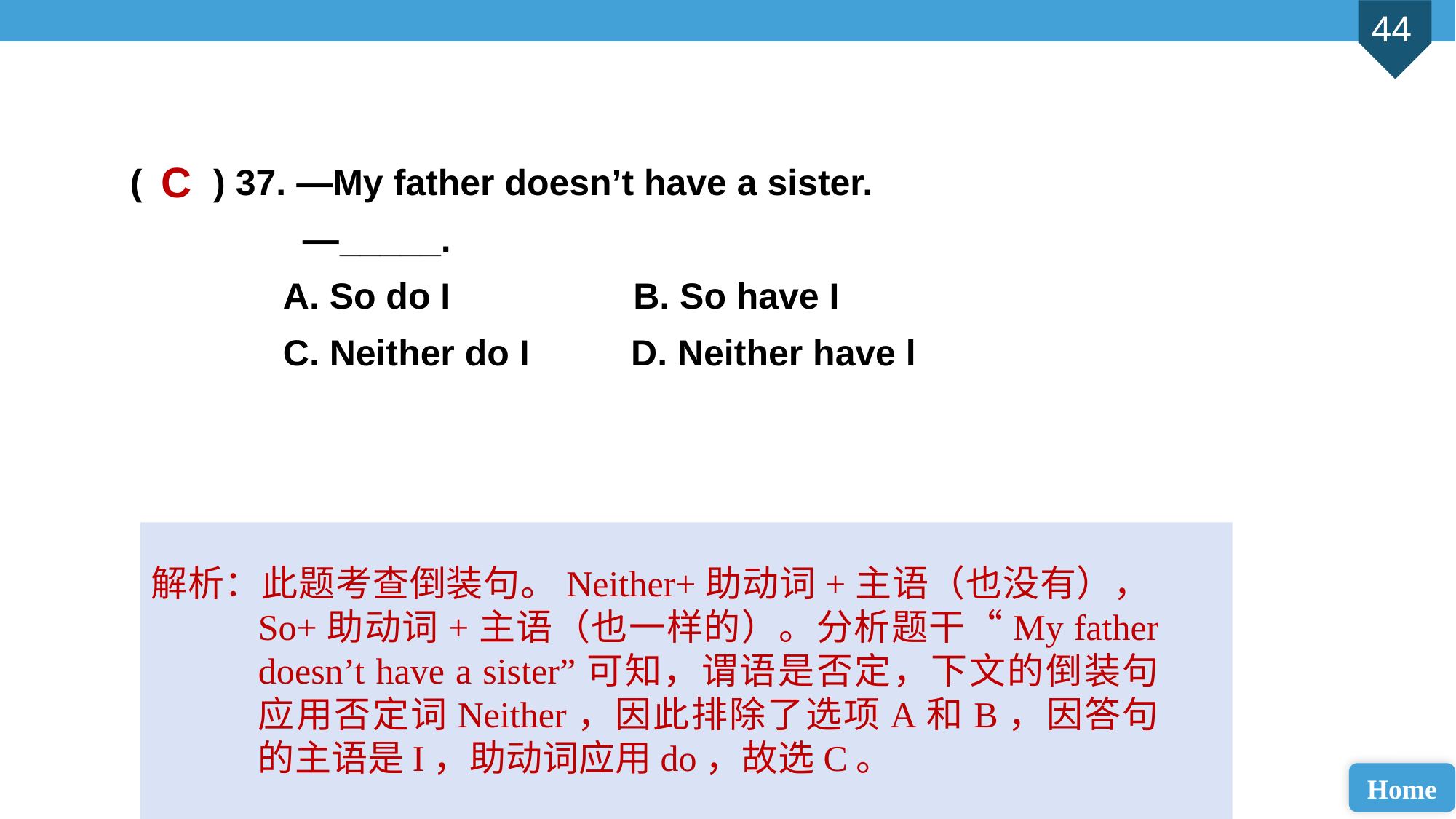

(       ) 37. —My father doesn’t have a sister.
                 —_____.
               A. So do I                  B. So have I
               C. Neither do I          D. Neither have l
C

解析：此题考查倒装句。Neither+助动词+主语（也没有），So+助动词+主语（也一样的）。分析题干“My father doesn’t have a sister”可知，谓语是否定，下文的倒装句应用否定词Neither，因此排除了选项A和B，因答句的主语是I，助动词应用do，故选C。